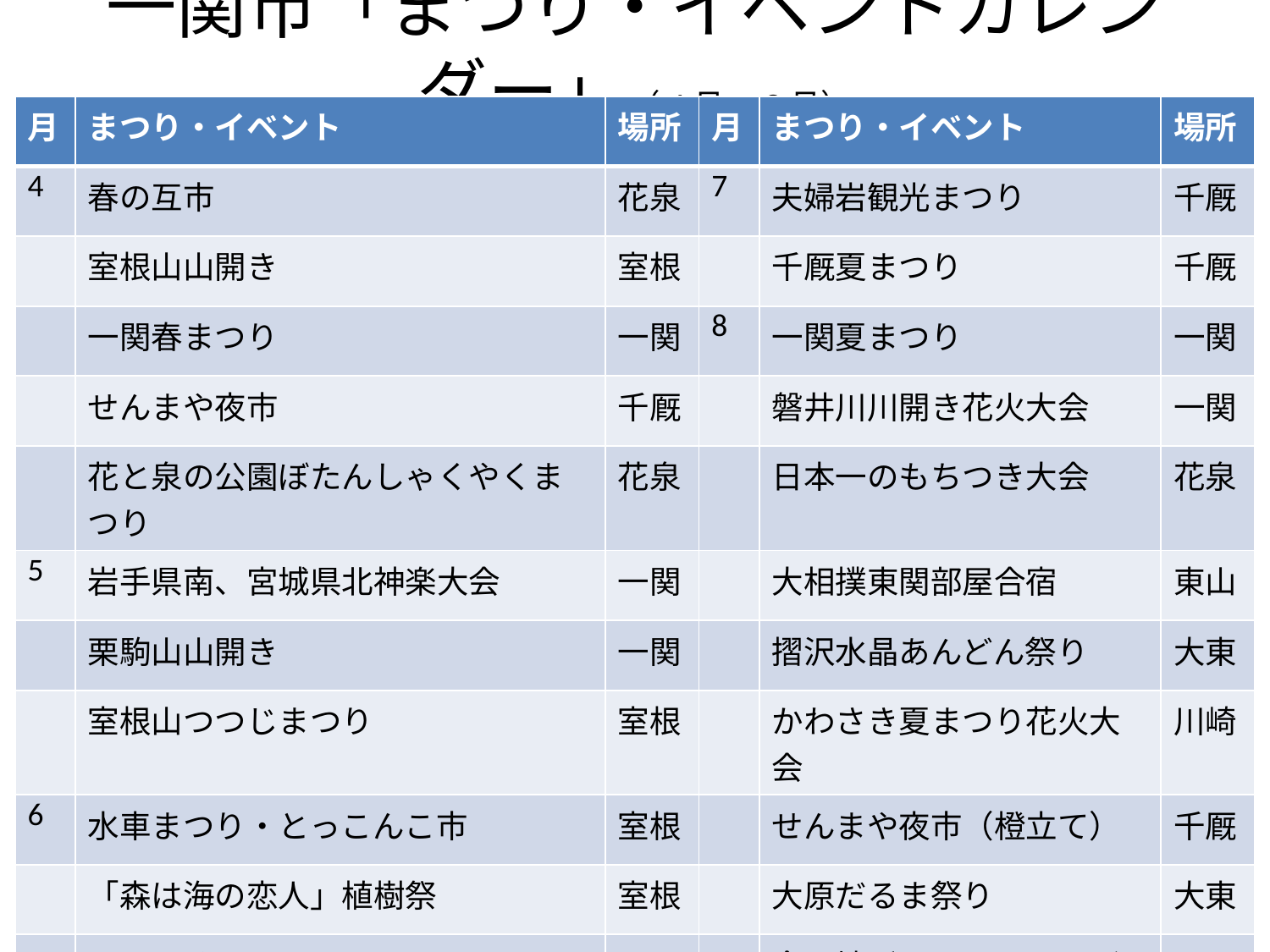

# 一関市「まつり・イベントカレンダー」（4月～8月）
| 月 | まつり・イベント | 場所 | 月 | まつり・イベント | 場所 |
| --- | --- | --- | --- | --- | --- |
| 4 | 春の互市 | 花泉 | 7 | 夫婦岩観光まつり | 千厩 |
|  | 室根山山開き | 室根 |  | 千厩夏まつり | 千厩 |
|  | 一関春まつり | 一関 | 8 | 一関夏まつり | 一関 |
|  | せんまや夜市 | 千厩 |  | 磐井川川開き花火大会 | 一関 |
|  | 花と泉の公園ぼたんしゃくやくまつり | 花泉 |  | 日本一のもちつき大会 | 花泉 |
| 5 | 岩手県南、宮城県北神楽大会 | 一関 |  | 大相撲東関部屋合宿 | 東山 |
|  | 栗駒山山開き | 一関 |  | 摺沢水晶あんどん祭り | 大東 |
|  | 室根山つつじまつり | 室根 |  | かわさき夏まつり花火大会 | 川崎 |
| 6 | 水車まつり・とっこんこ市 | 室根 |  | せんまや夜市（橙立て） | 千厩 |
|  | 「森は海の恋人」植樹祭 | 室根 |  | 大原だるま祭り | 大東 |
|  | みちのくあじさいまつり | 一関 |  | 全国地ビールフェステバル | 一関 |
|  |  |  |  |  |  |